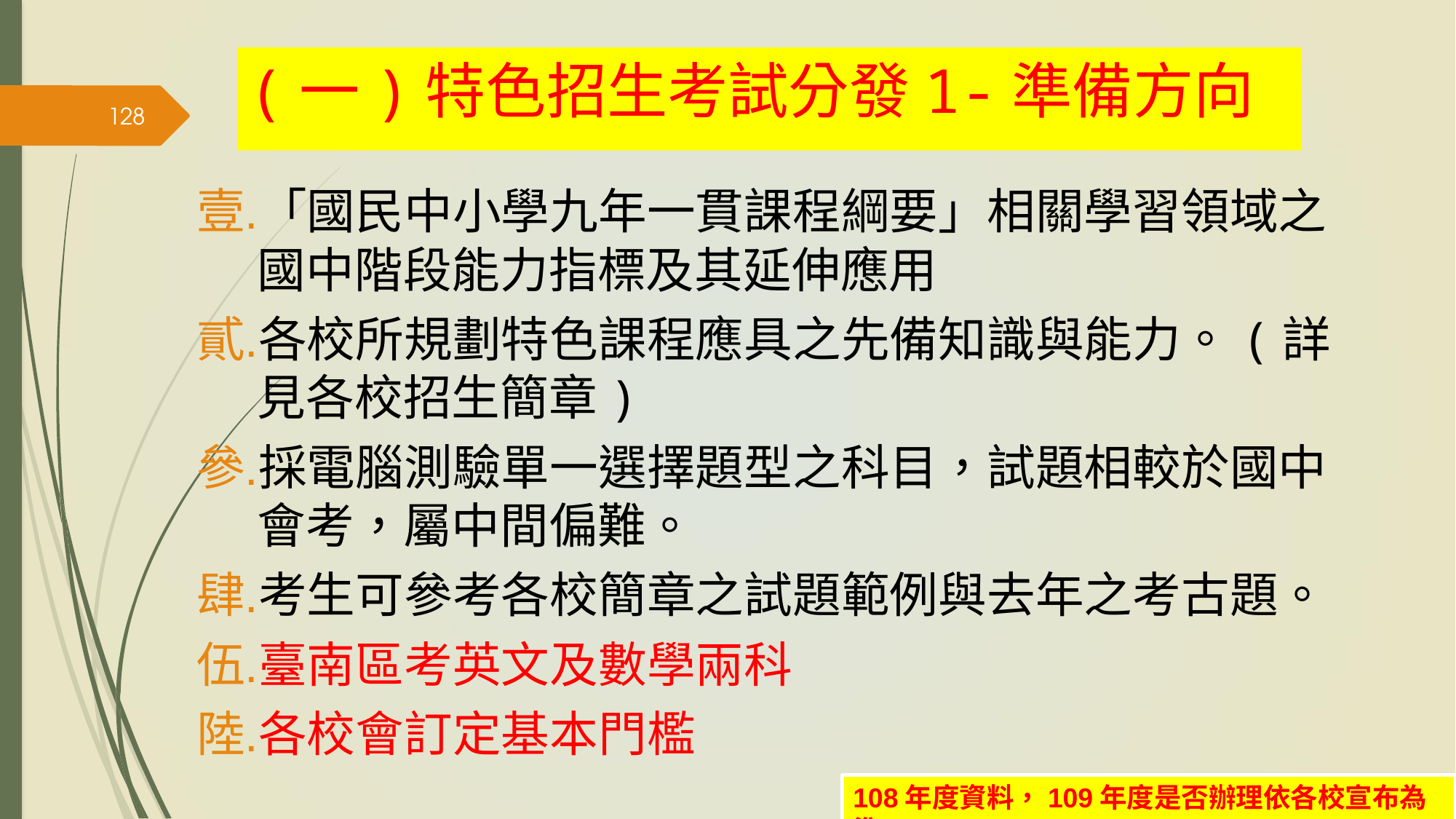

# (一)特色招生考試分發1-準備方向
128
「國民中小學九年一貫課程綱要」相關學習領域之國中階段能力指標及其延伸應用
各校所規劃特色課程應具之先備知識與能力。(詳見各校招生簡章)
採電腦測驗單一選擇題型之科目，試題相較於國中會考，屬中間偏難。
考生可參考各校簡章之試題範例與去年之考古題。
臺南區考英文及數學兩科
各校會訂定基本門檻
108年度資料，109年度是否辦理依各校宣布為準